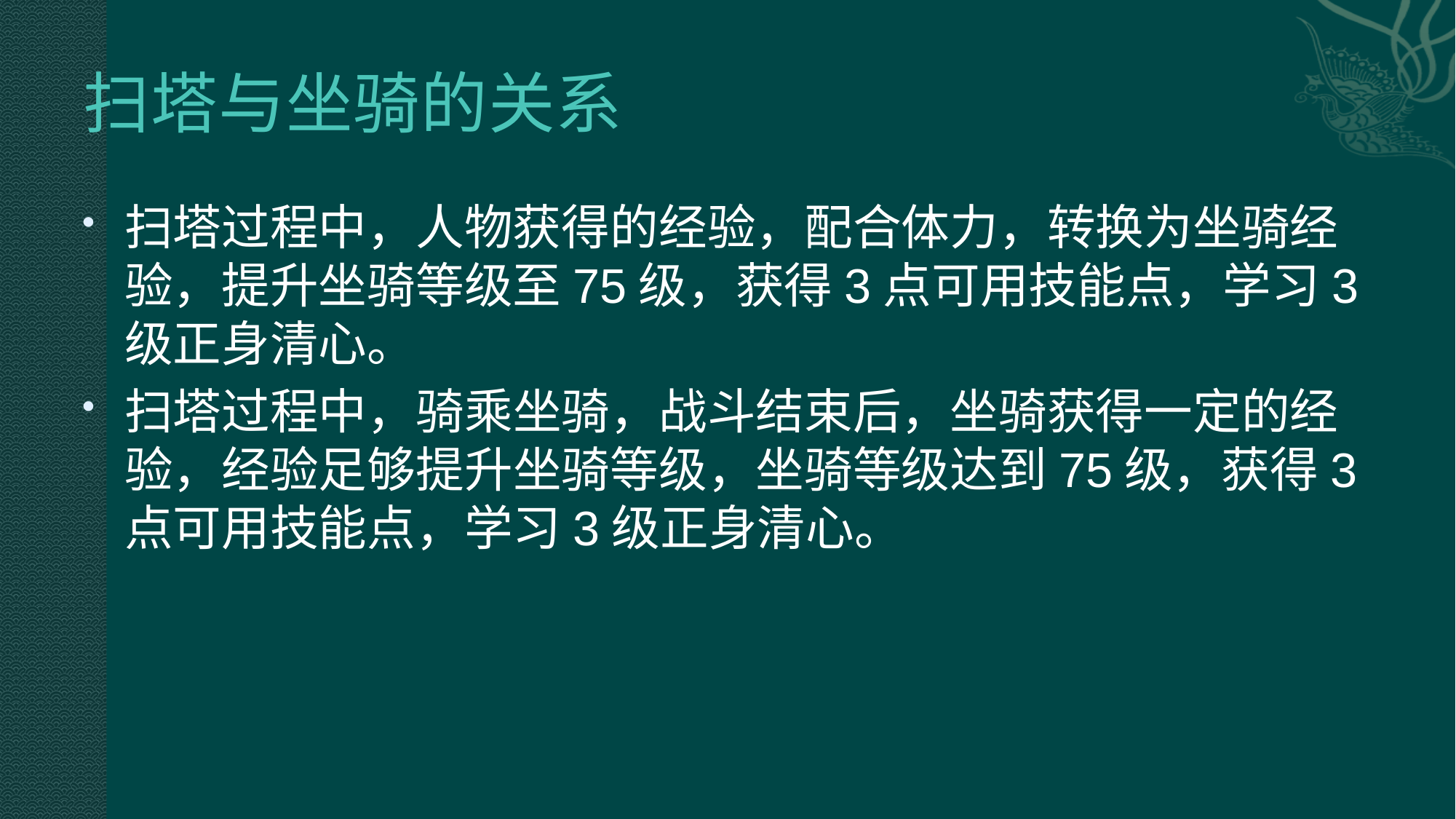

# 扫塔与坐骑的关系
扫塔过程中，人物获得的经验，配合体力，转换为坐骑经验，提升坐骑等级至75级，获得3点可用技能点，学习3级正身清心。
扫塔过程中，骑乘坐骑，战斗结束后，坐骑获得一定的经验，经验足够提升坐骑等级，坐骑等级达到75级，获得3点可用技能点，学习3级正身清心。